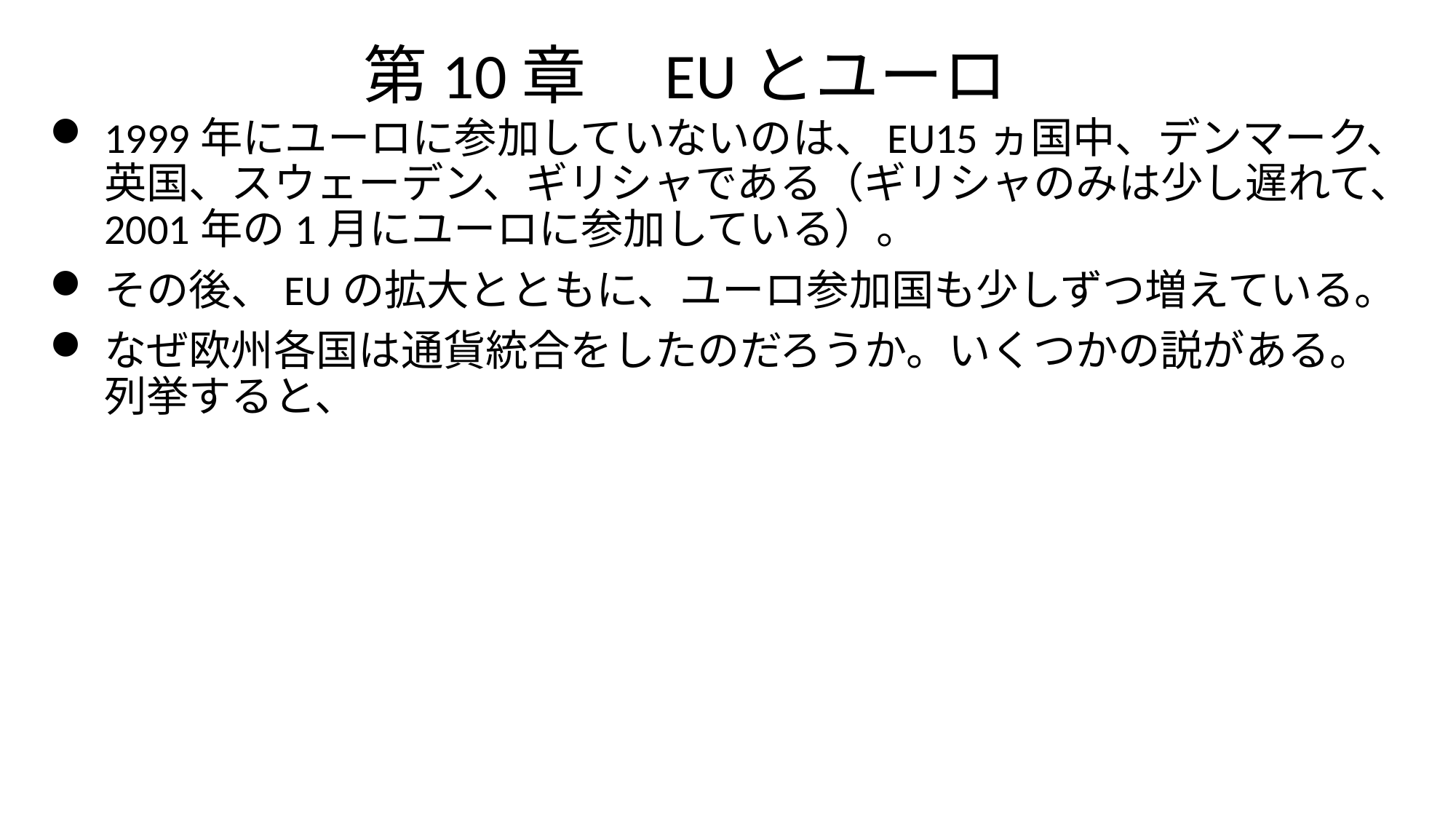

# 第10章　EUとユーロ
1999年にユーロに参加していないのは、EU15ヵ国中、デンマーク、英国、スウェーデン、ギリシャである（ギリシャのみは少し遅れて、2001年の1月にユーロに参加している）。
その後、EUの拡大とともに、ユーロ参加国も少しずつ増えている。
なぜ欧州各国は通貨統合をしたのだろうか。いくつかの説がある。列挙すると、